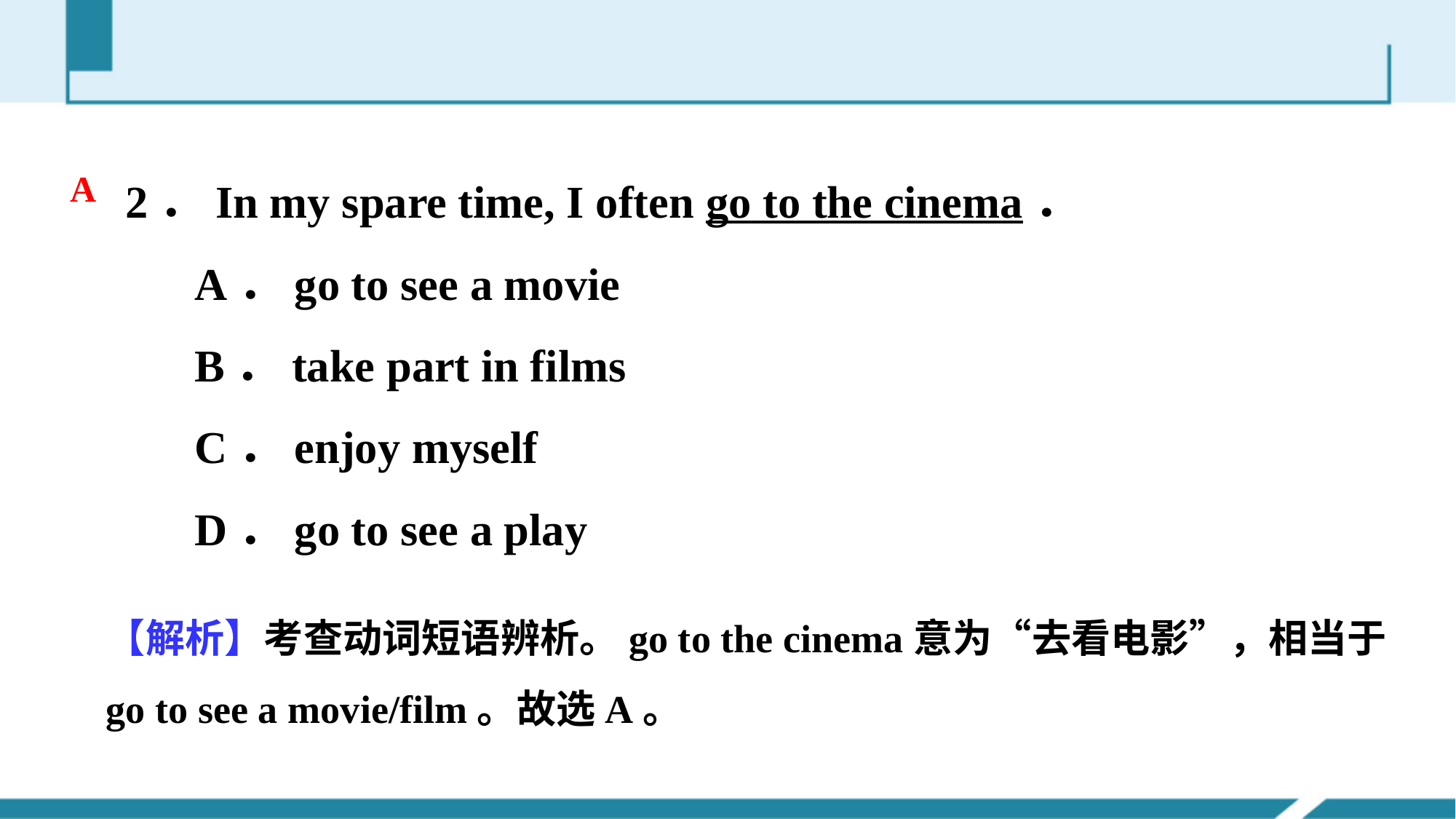

2．In my spare time, I often go to the cinema．
      A．go to see a movie
      B．take part in films
      C．enjoy myself
      D．go to see a play
A
【解析】考查动词短语辨析。go to the cinema意为“去看电影”，相当于go to see a movie/film。故选A。